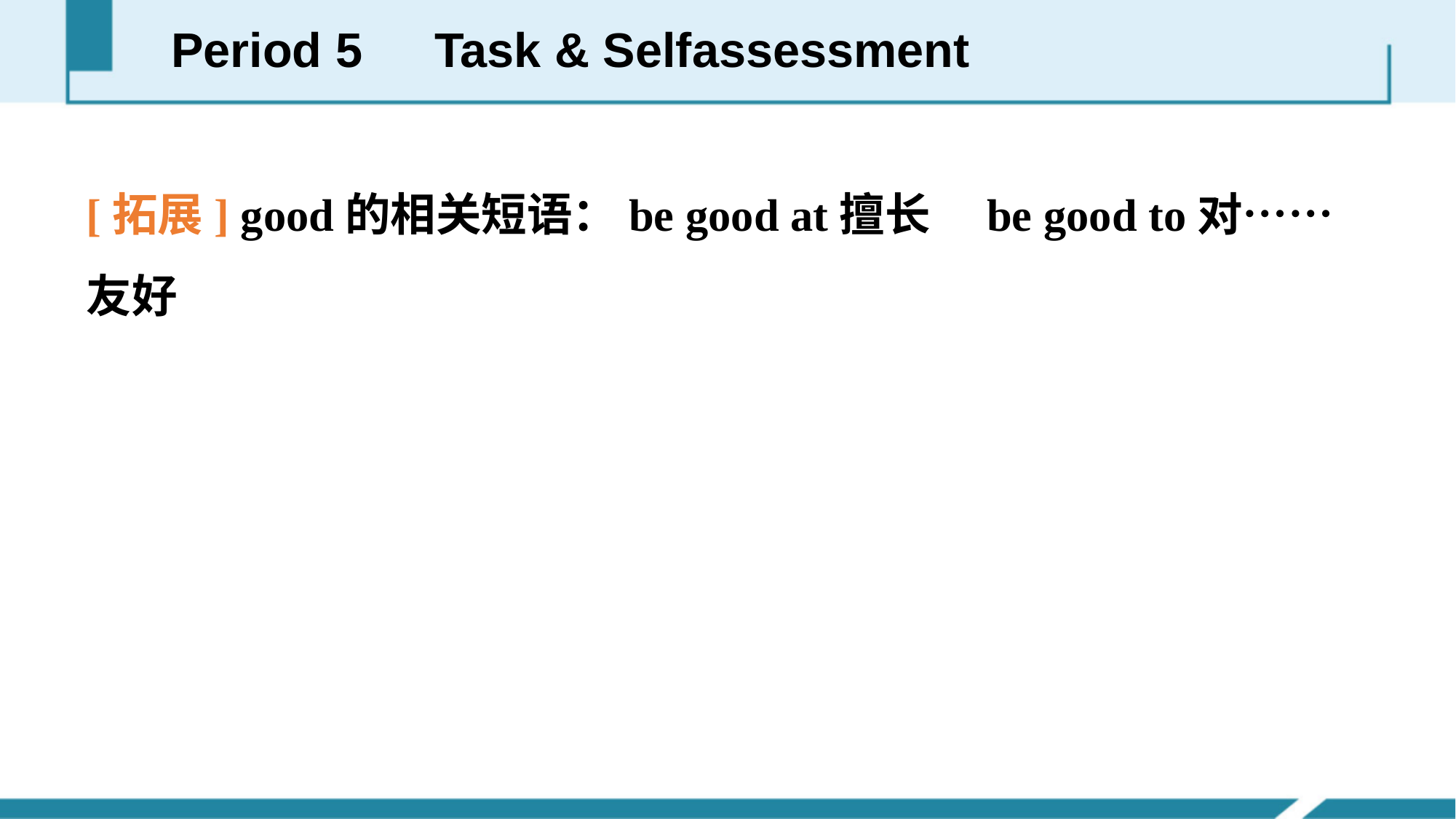

Period 5　Task & Self­assessment
[拓展] good的相关短语：be good at擅长　be good to对……友好